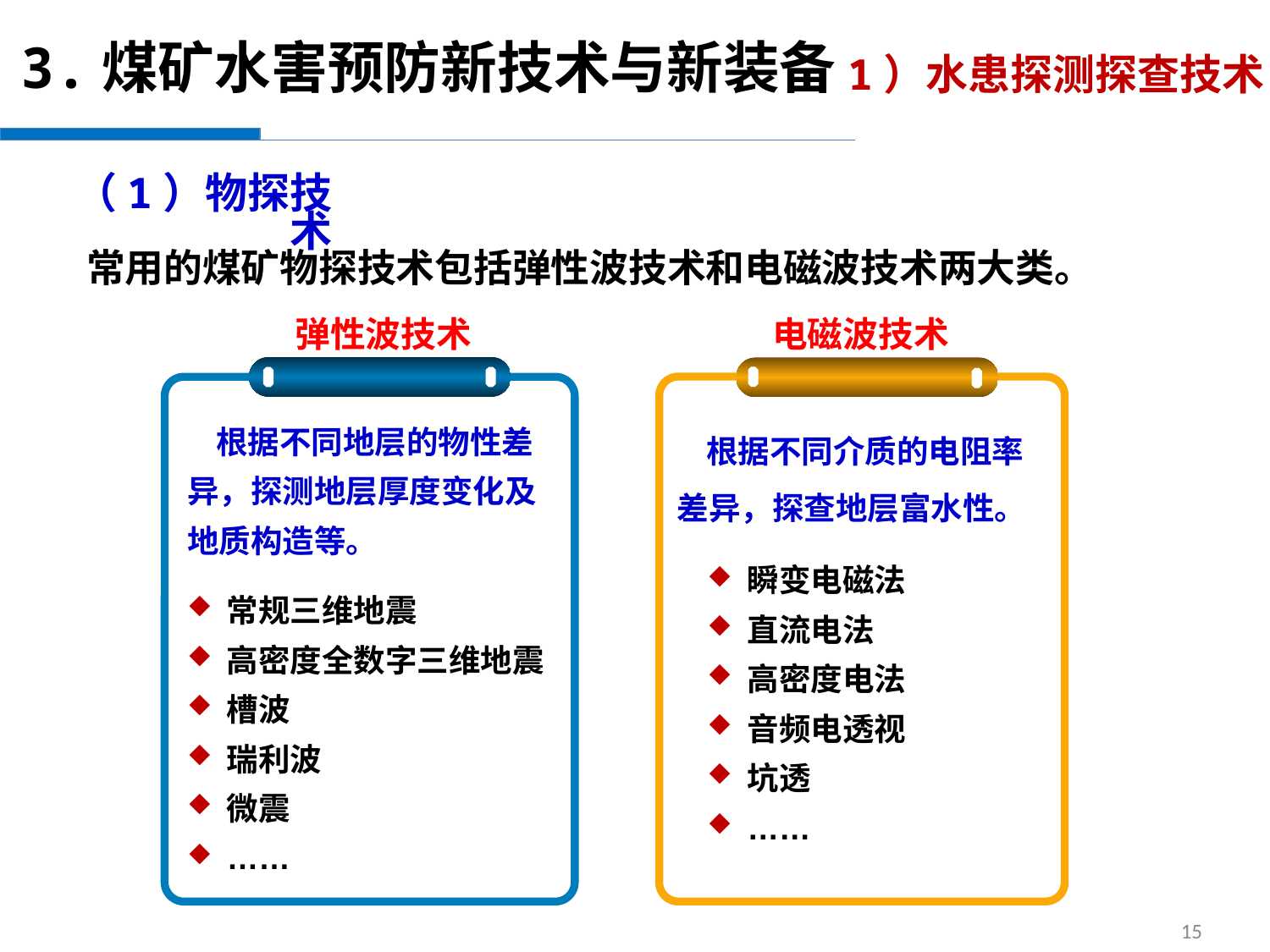

3.煤矿水害预防新技术与新装备
1）水患探测探查技术

（1）物探技术
常用的煤矿物探技术包括弹性波技术和电磁波技术两大类。
弹性波技术
电磁波技术

   根据不同地层的物性差异，探测地层厚度变化及地质构造等。
   根据不同介质的电阻率差异，探查地层富水性。
瞬变电磁法
直流电法
高密度电法
音频电透视
坑透
……
常规三维地震
高密度全数字三维地震
槽波
瑞利波
微震
……
15